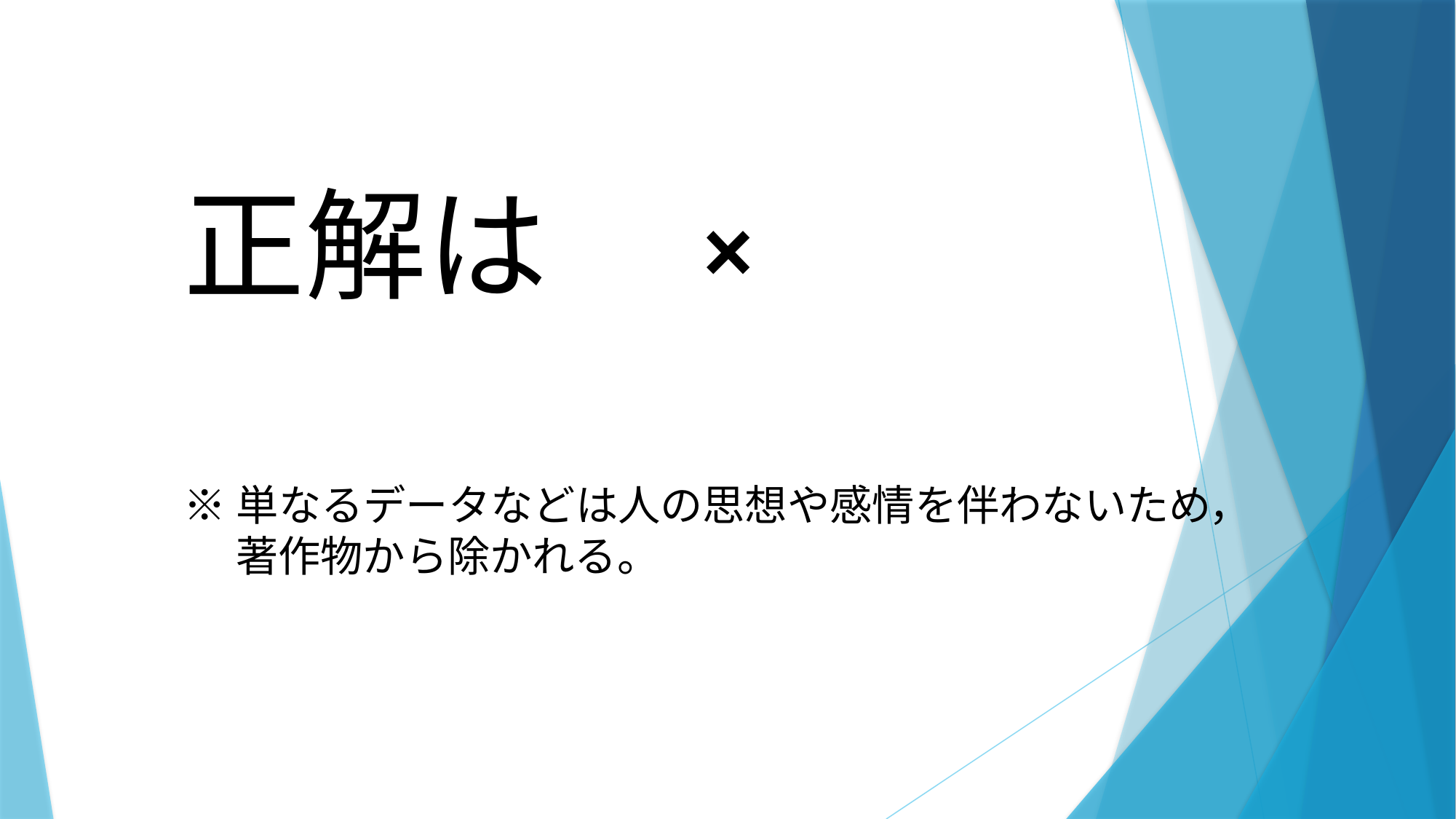

正解は　×

※単なるデータなどは人の思想や感情を伴わないため，
　 著作物から除かれる。